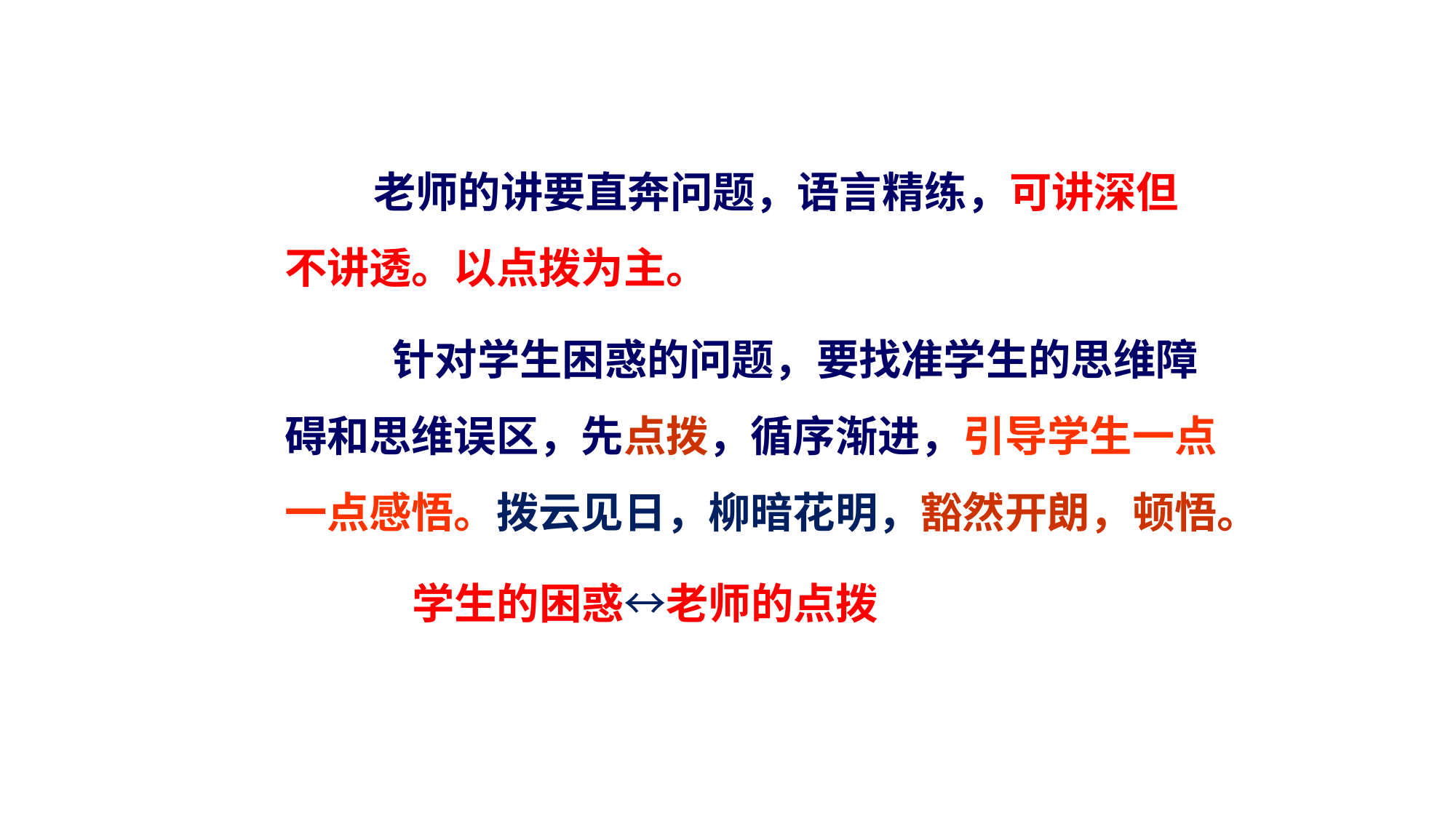

老师的讲要直奔问题，语言精练，可讲深但不讲透。以点拨为主。
             针对学生困惑的问题，要找准学生的思维障碍和思维误区，先点拨，循序渐进，引导学生一点一点感悟。拨云见日，柳暗花明，豁然开朗，顿悟。
               学生的困惑↔老师的点拨